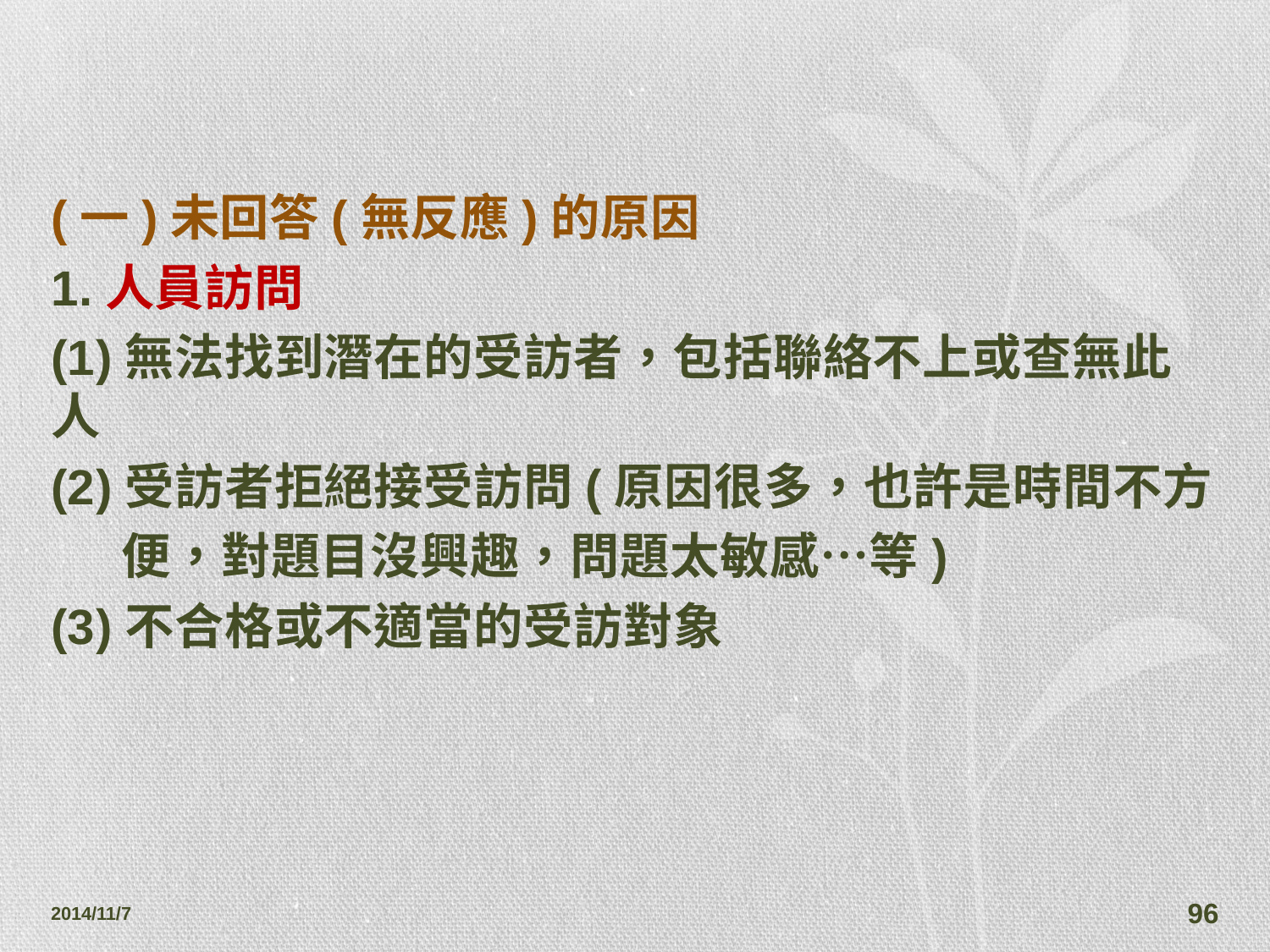

#
(一)未回答(無反應)的原因
1.人員訪問
(1)無法找到潛在的受訪者，包括聯絡不上或查無此人
(2)受訪者拒絕接受訪問(原因很多，也許是時間不方
     便，對題目沒興趣，問題太敏感…等)
(3)不合格或不適當的受訪對象

2014/11/7
96